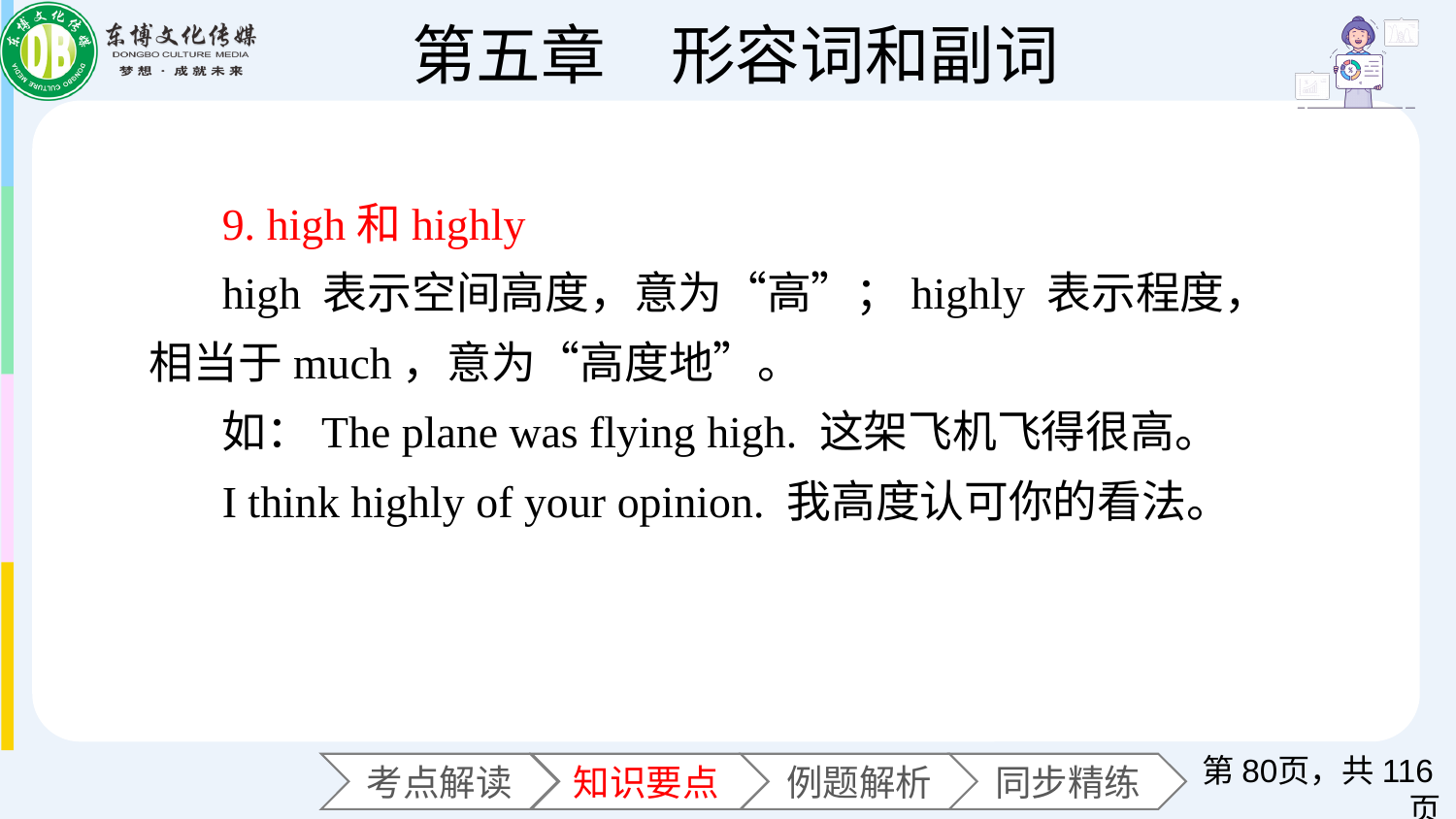

9. high和highly
high 表示空间高度，意为“高”；highly 表示程度，相当于much，意为“高度地”。
如：The plane was flying high. 这架飞机飞得很高。
I think highly of your opinion. 我高度认可你的看法。

第80页，共116页